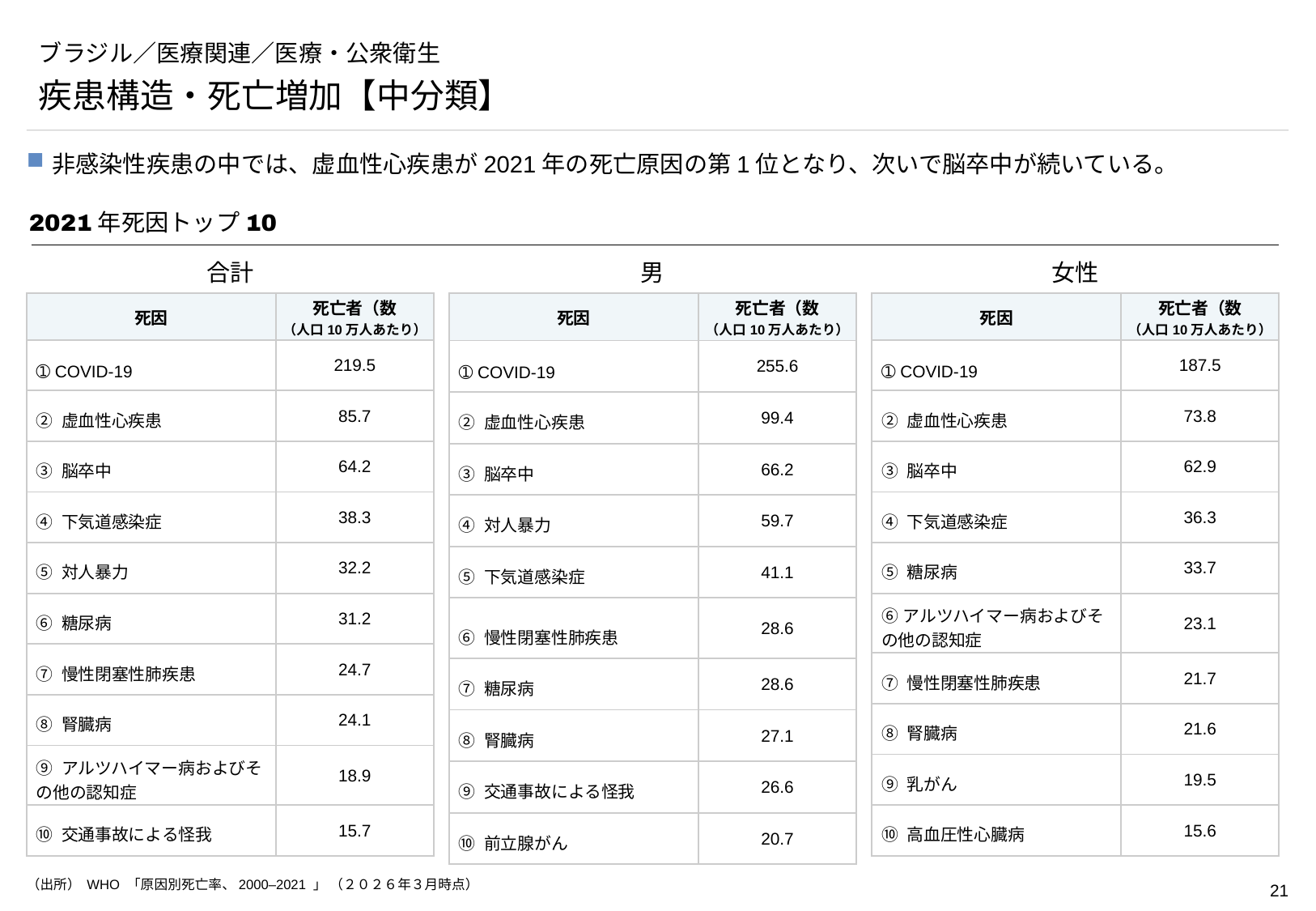

# ブラジル／医療関連／医療・公衆衛生
疾患構造・死亡増加【中分類】
非感染性疾患の中では、虚血性心疾患が2021年の死亡原因の第1位となり、次いで脳卒中が続いている。
2021年死因トップ10
合計
男
女性
| 死因 | 死亡者（数 （人口10万人あたり） |
| --- | --- |
| ➀ COVID-19 | 219.5 |
| ➁ 虚血性心疾患 | 85.7 |
| ➂ 脳卒中 | 64.2 |
| ➃ 下気道感染症 | 38.3 |
| ➄ 対人暴力 | 32.2 |
| ➅ 糖尿病 | 31.2 |
| ➆ 慢性閉塞性肺疾患 | 24.7 |
| ➇ 腎臓病 | 24.1 |
| ➈ アルツハイマー病およびその他の認知症 | 18.9 |
| ➉ 交通事故による怪我 | 15.7 |
| 死因 | 死亡者（数 （人口10万人あたり） |
| --- | --- |
| ➀ COVID-19 | 255.6 |
| ➁ 虚血性心疾患 | 99.4 |
| ➂ 脳卒中 | 66.2 |
| ➃ 対人暴力 | 59.7 |
| ➄ 下気道感染症 | 41.1 |
| ➅ 慢性閉塞性肺疾患 | 28.6 |
| ➆ 糖尿病 | 28.6 |
| ➇ 腎臓病 | 27.1 |
| ➈ 交通事故による怪我 | 26.6 |
| ➉ 前立腺がん | 20.7 |
| 死因 | 死亡者（数 （人口10万人あたり） |
| --- | --- |
| ➀ COVID-19 | 187.5 |
| ➁ 虚血性心疾患 | 73.8 |
| ➂ 脳卒中 | 62.9 |
| ➃ 下気道感染症 | 36.3 |
| ➄ 糖尿病 | 33.7 |
| ➅アルツハイマー病およびその他の認知症 | 23.1 |
| ➆ 慢性閉塞性肺疾患 | 21.7 |
| ➇ 腎臓病 | 21.6 |
| ➈ 乳がん | 19.5 |
| ➉ 高血圧性心臓病 | 15.6 |
（出所） WHO 「原因別死亡率、2000–2021 」 （２０２６年３月時点）